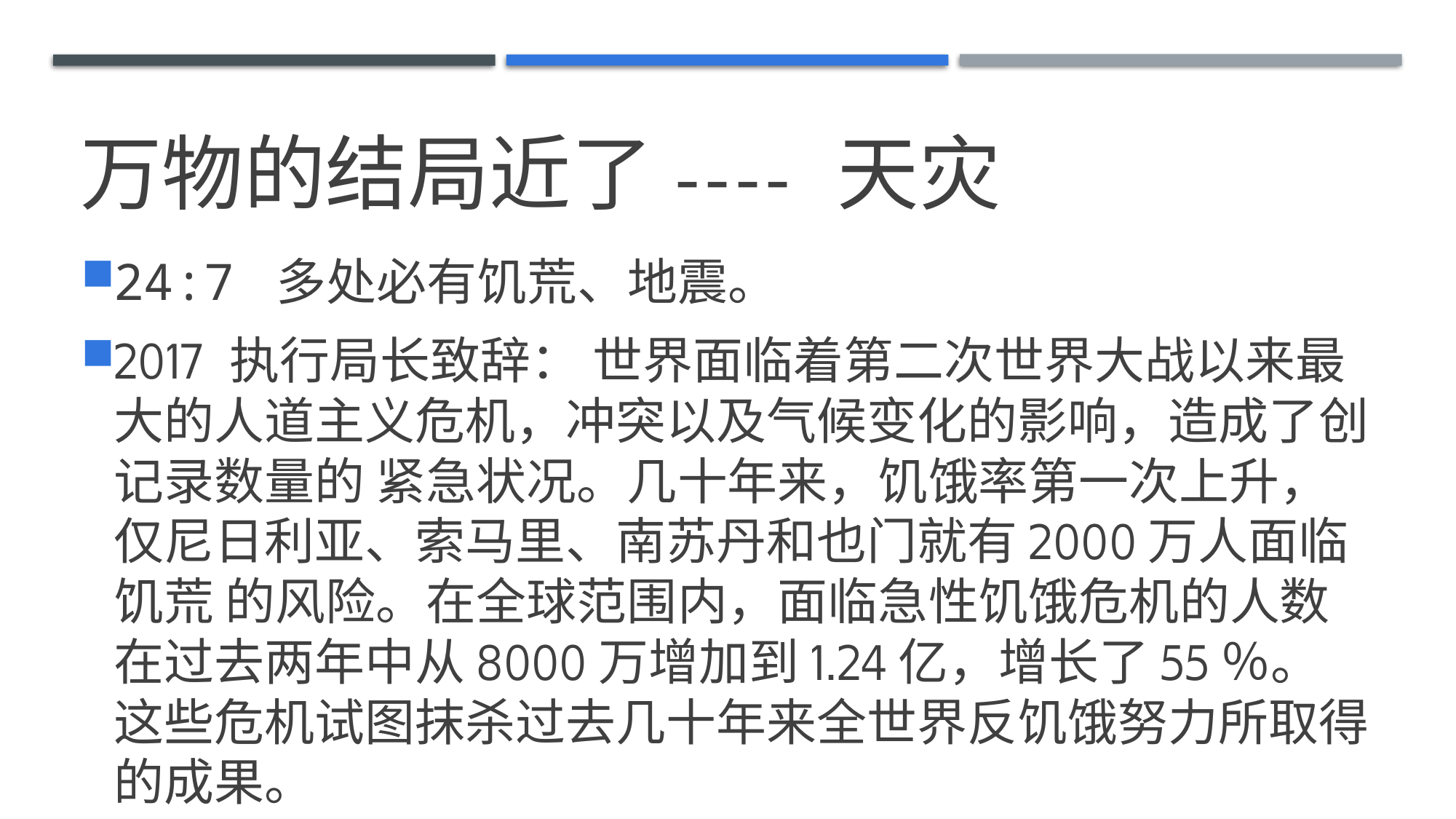

# 万物的结局近了---- 天灾
24:7 多处必有饥荒、地震。
2017 执行局长致辞： 世界面临着第二次世界大战以来最大的人道主义危机，冲突以及气候变化的影响，造成了创记录数量的 紧急状况。几十年来，饥饿率第一次上升，仅尼日利亚、索马里、南苏丹和也门就有2000万人面临饥荒 的风险。在全球范围内，面临急性饥饿危机的人数在过去两年中从8000万增加到1.24亿，增长了55％。 这些危机试图抹杀过去几十年来全世界反饥饿努力所取得的成果。